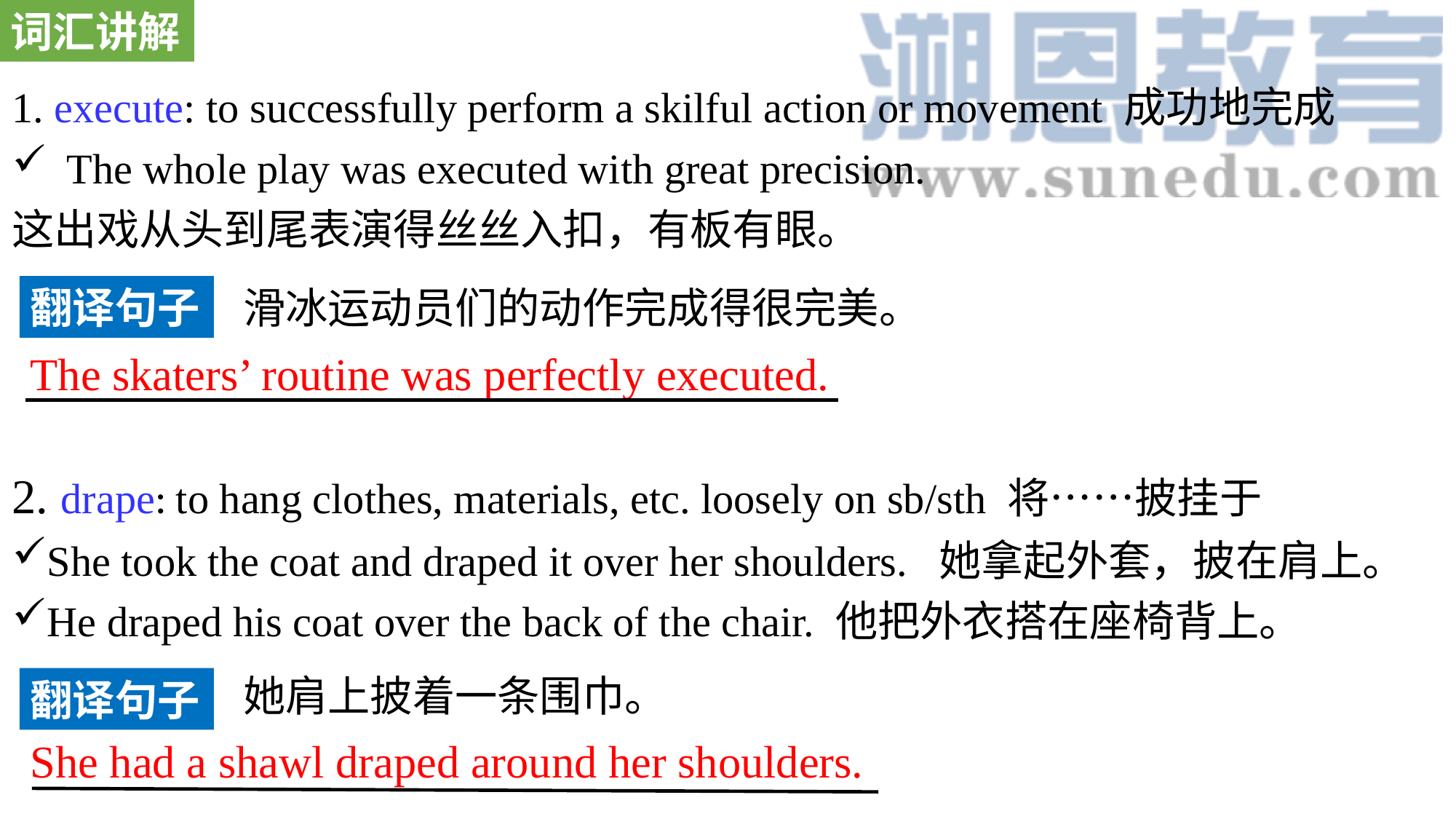

词汇讲解
1. execute: to successfully perform a skilful action or movement 成功地完成
The whole play was executed with great precision.
这出戏从头到尾表演得丝丝入扣，有板有眼。

2. drape: to hang clothes, materials, etc. loosely on sb/sth 将……披挂于
She took the coat and draped it over her shoulders.  她拿起外套，披在肩上。
He draped his coat over the back of the chair. 他把外衣搭在座椅背上。
翻译句子
滑冰运动员们的动作完成得很完美。
The skaters’ routine was perfectly executed.
她肩上披着一条围巾。
翻译句子
She had a shawl draped around her shoulders.